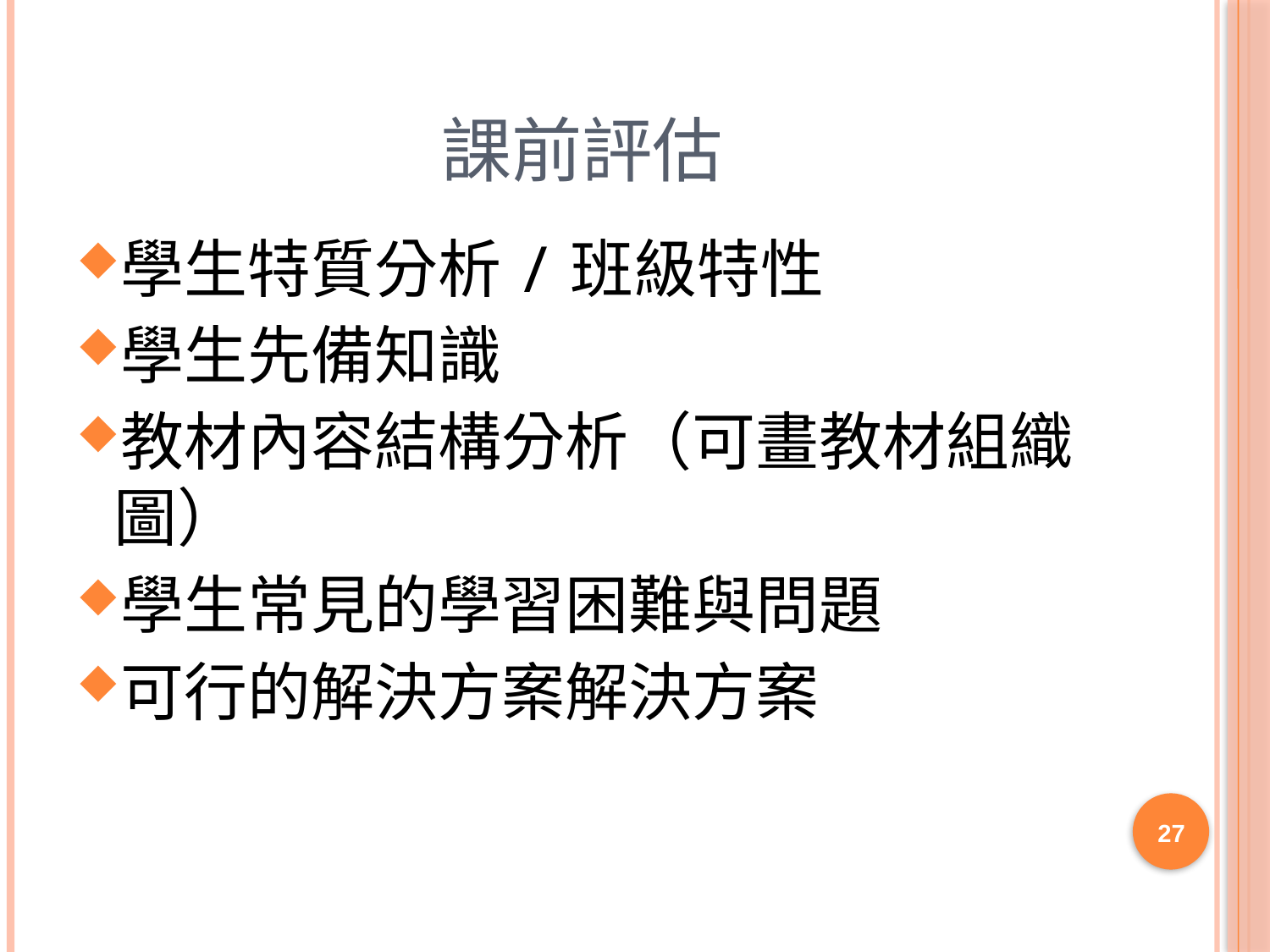

# 課前評估
學生特質分析/班級特性
學生先備知識
教材內容結構分析（可畫教材組織圖）
學生常見的學習困難與問題
可行的解決方案解決方案

27